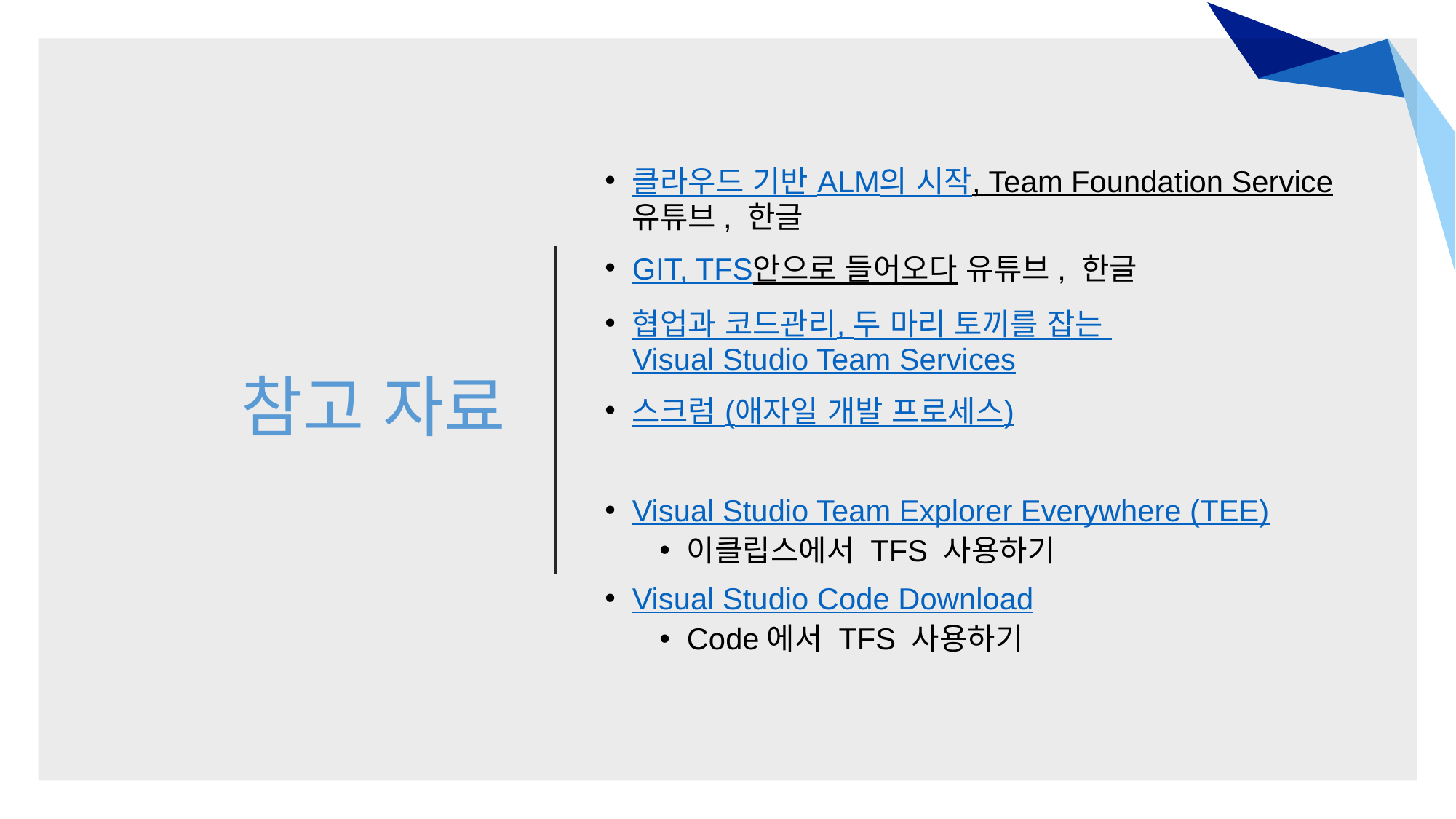

# 참고 자료
클라우드 기반 ALM의 시작, Team Foundation Service 유튜브, 한글
GIT, TFS안으로 들어오다 유튜브, 한글
협업과 코드관리, 두 마리 토끼를 잡는 Visual Studio Team Services
스크럼 (애자일 개발 프로세스)

Visual Studio Team Explorer Everywhere (TEE)
이클립스에서 TFS 사용하기
Visual Studio Code Download
Code에서 TFS 사용하기